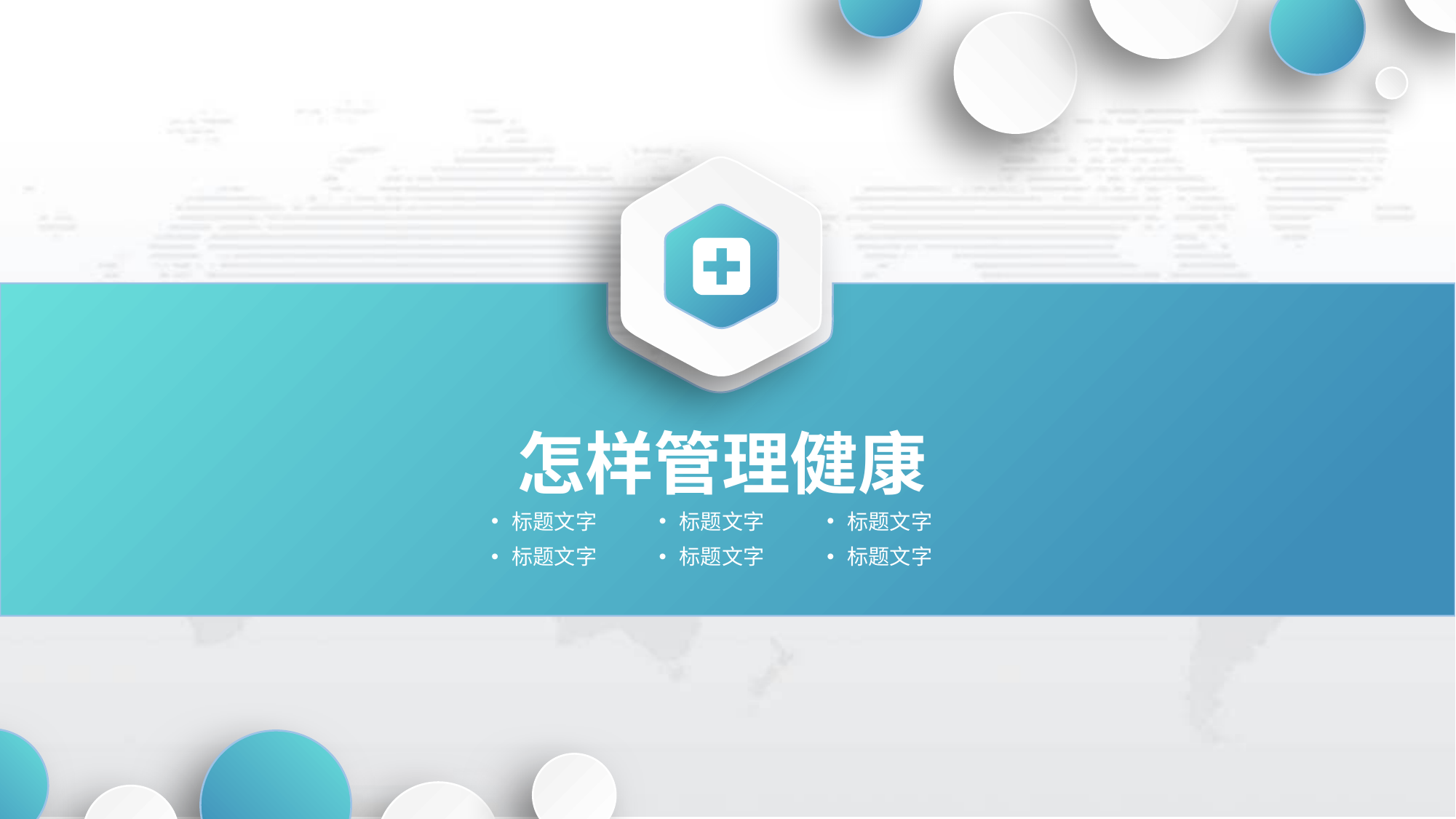

怎样管理健康
标题文字
标题文字
标题文字
标题文字
标题文字
标题文字